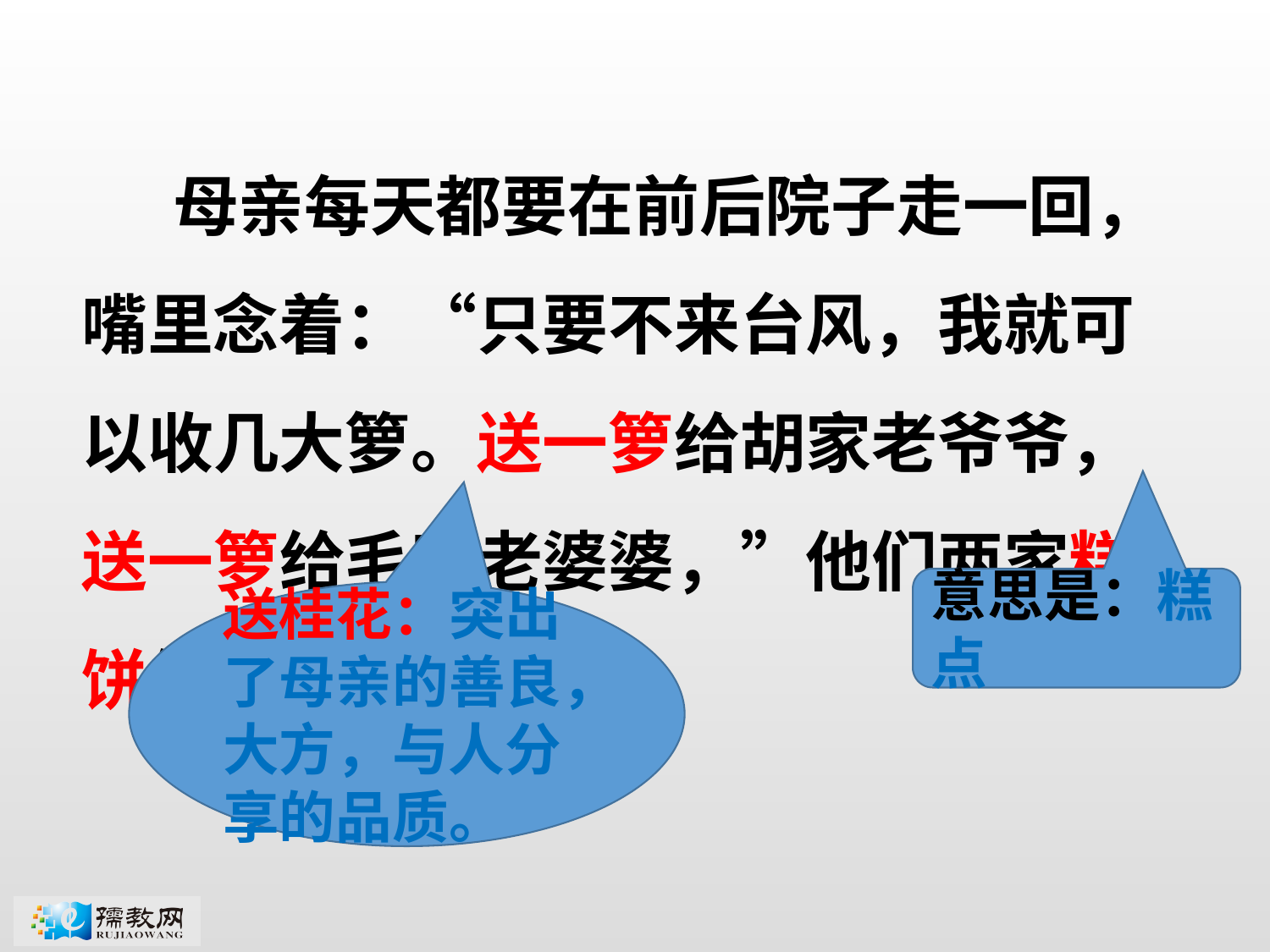

母亲每天都要在前后院子走一回，嘴里念着：“只要不来台风，我就可以收几大箩。送一箩给胡家老爷爷，送一箩给毛家老婆婆，”他们两家糕饼做得多。
意思是：糕点
送桂花：突出了母亲的善良，大方，与人分享的品质。